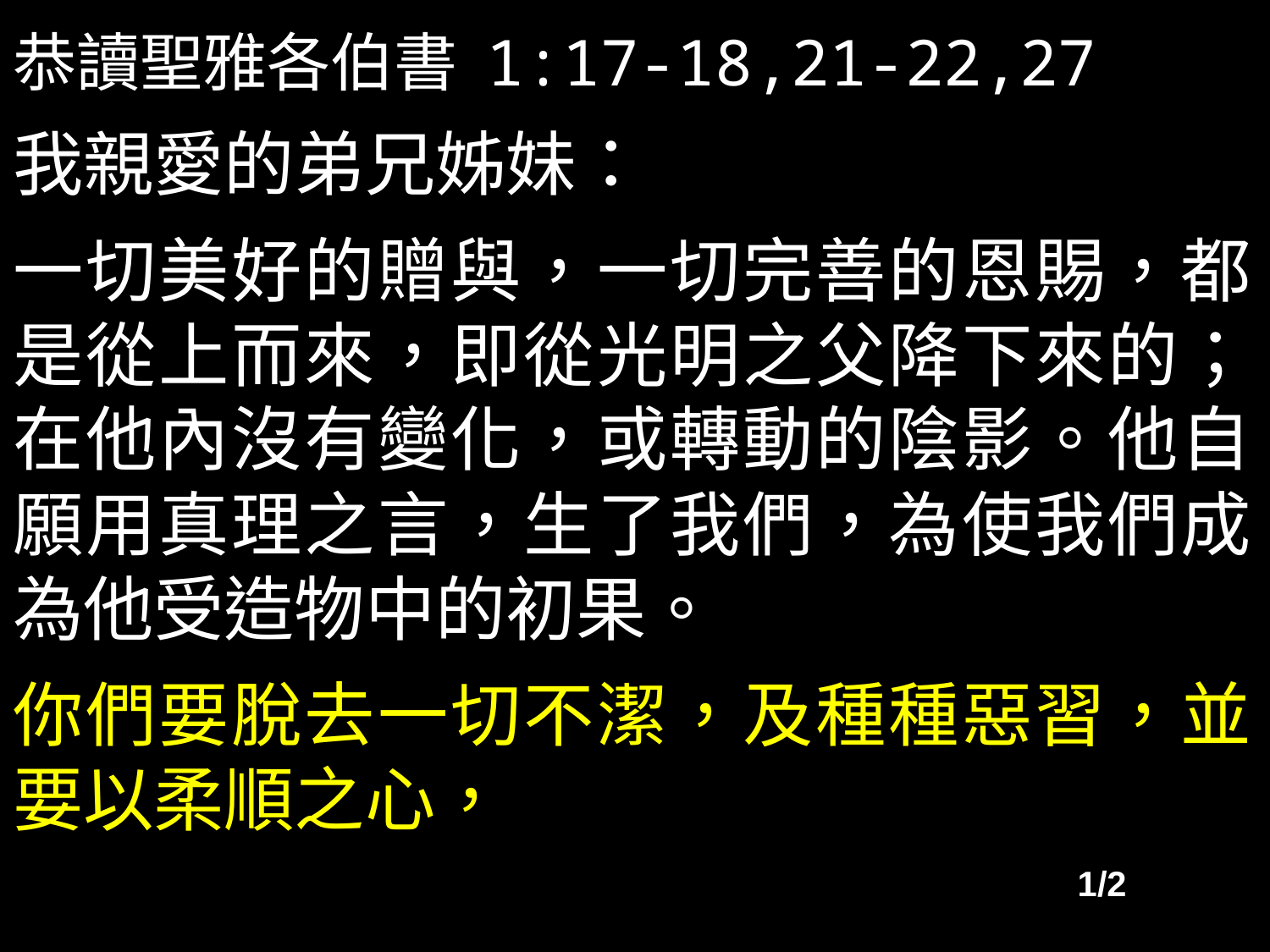

恭讀聖雅各伯書 1:17-18,21-22,27
我親愛的弟兄姊妹：
一切美好的贈與，一切完善的恩賜，都是從上而來，即從光明之父降下來的；在他內沒有變化，或轉動的陰影。他自願用真理之言，生了我們，為使我們成為他受造物中的初果。
你們要脫去一切不潔，及種種惡習，並要以柔順之心，
1/2